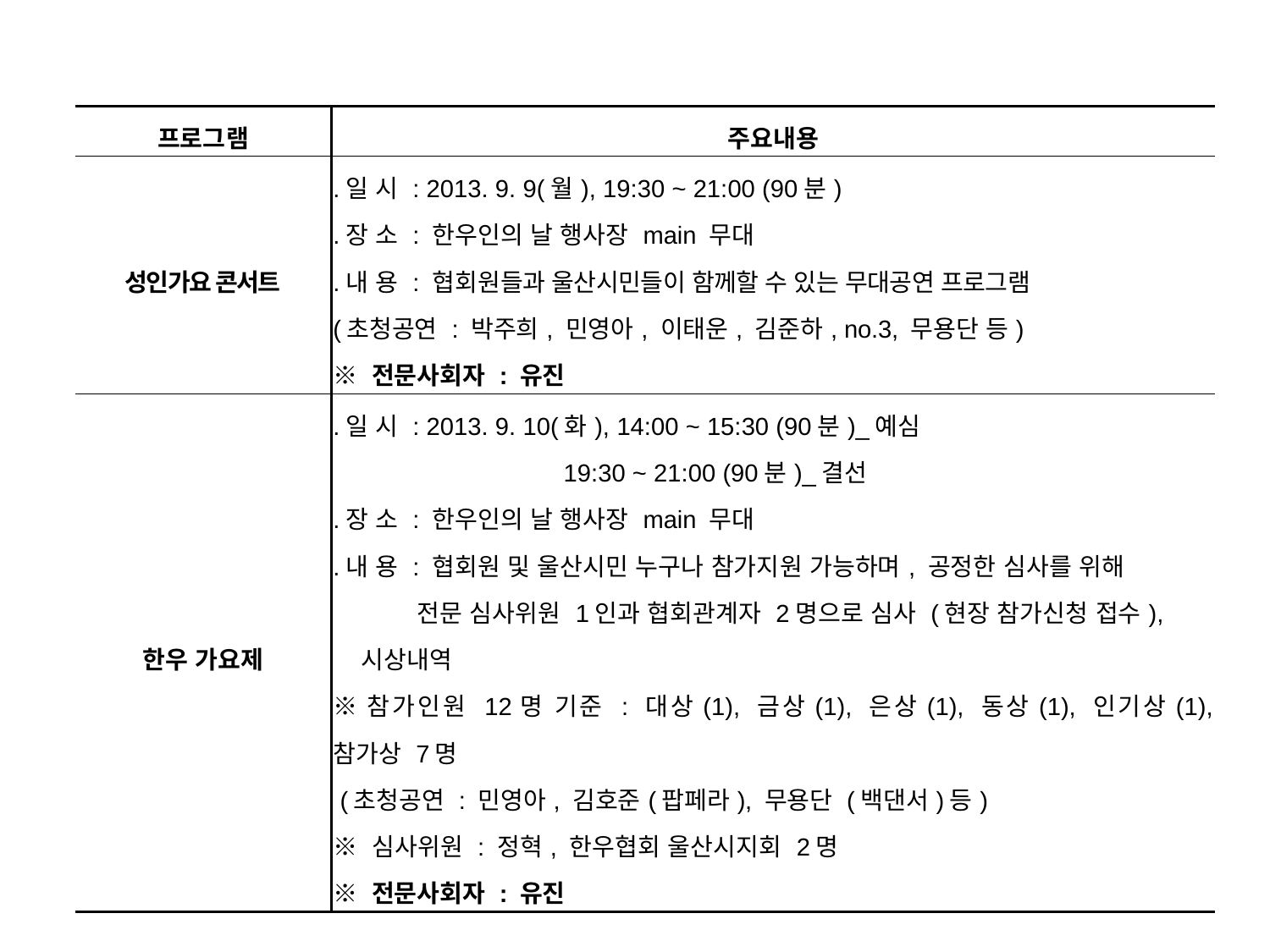

| 프로그램 | 주요내용 |
| --- | --- |
| 성인가요 콘서트 | .일 시 : 2013. 9. 9(월), 19:30 ~ 21:00 (90분) .장 소 : 한우인의 날 행사장 main 무대 .내 용 : 협회원들과 울산시민들이 함께할 수 있는 무대공연 프로그램 (초청공연 : 박주희, 민영아, 이태운, 김준하, no.3, 무용단 등) ※ 전문사회자 : 유진 |
| 한우 가요제 | .일 시 : 2013. 9. 10(화), 14:00 ~ 15:30 (90분)\_예심 19:30 ~ 21:00 (90분)\_결선 .장 소 : 한우인의 날 행사장 main 무대 .내 용 : 협회원 및 울산시민 누구나 참가지원 가능하며, 공정한 심사를 위해 전문 심사위원 1인과 협회관계자 2명으로 심사 (현장 참가신청 접수), 시상내역 ※참가인원 12명 기준 : 대상(1), 금상(1), 은상(1), 동상(1), 인기상(1), 참가상 7명 (초청공연 : 민영아, 김호준(팝페라), 무용단 (백댄서)등) ※ 심사위원 : 정혁, 한우협회 울산시지회 2명 ※ 전문사회자 : 유진 |